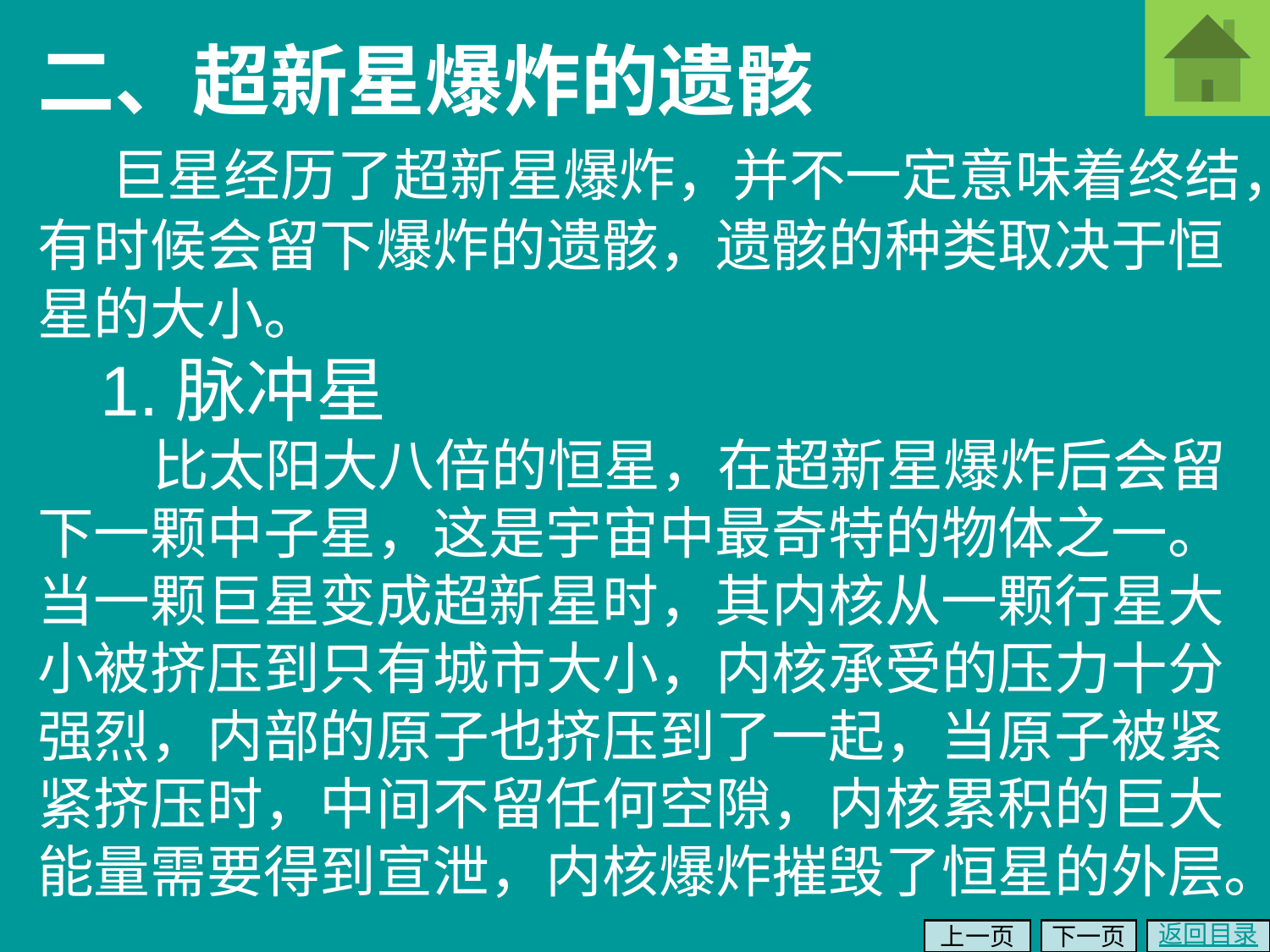

二、超新星爆炸的遗骸
    巨星经历了超新星爆炸，并不一定意味着终结，有时候会留下爆炸的遗骸，遗骸的种类取决于恒星的大小。
    1.脉冲星
        比太阳大八倍的恒星，在超新星爆炸后会留下一颗中子星，这是宇宙中最奇特的物体之一。当一颗巨星变成超新星时，其内核从一颗行星大小被挤压到只有城市大小，内核承受的压力十分强烈，内部的原子也挤压到了一起，当原子被紧紧挤压时，中间不留任何空隙，内核累积的巨大能量需要得到宣泄，内核爆炸摧毁了恒星的外层。
上一页
下一页
返回目录